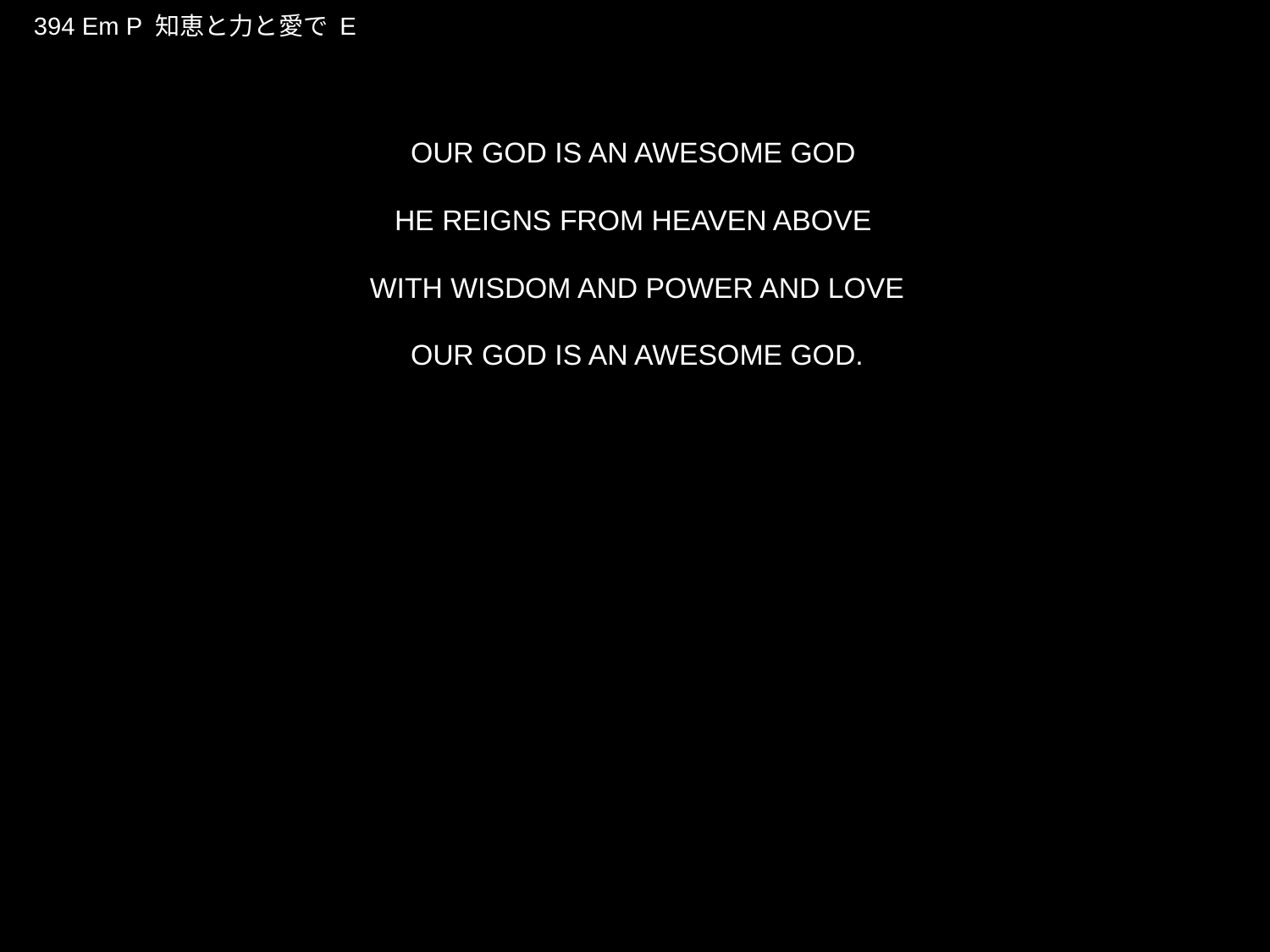

ちえとちからとあいで
★P
394 Em P 知恵と力と愛で E
★５
OUR GOD IS AN AWESOME GOD
HE REIGNS FROM HEAVEN ABOVE
WITH WISDOM AND POWER AND LOVE
OUR GOD IS AN AWESOME GOD.